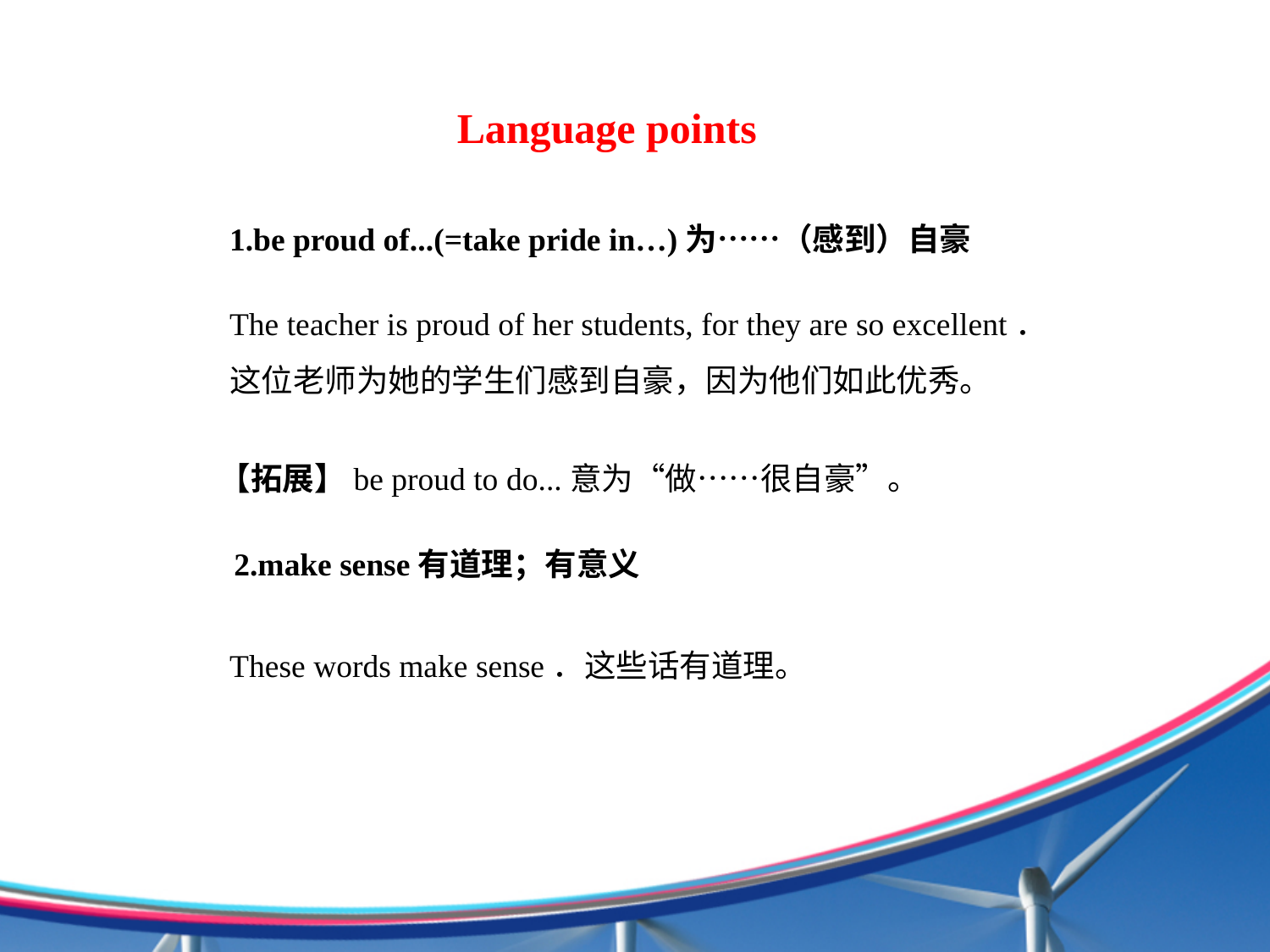

Language points
1.be proud of...(=take pride in…)为……（感到）自豪
The teacher is proud of her students, for they are so excellent．
这位老师为她的学生们感到自豪，因为他们如此优秀。
【拓展】be proud to do...意为“做……很自豪”。
2.make sense有道理；有意义
These words make sense．这些话有道理。